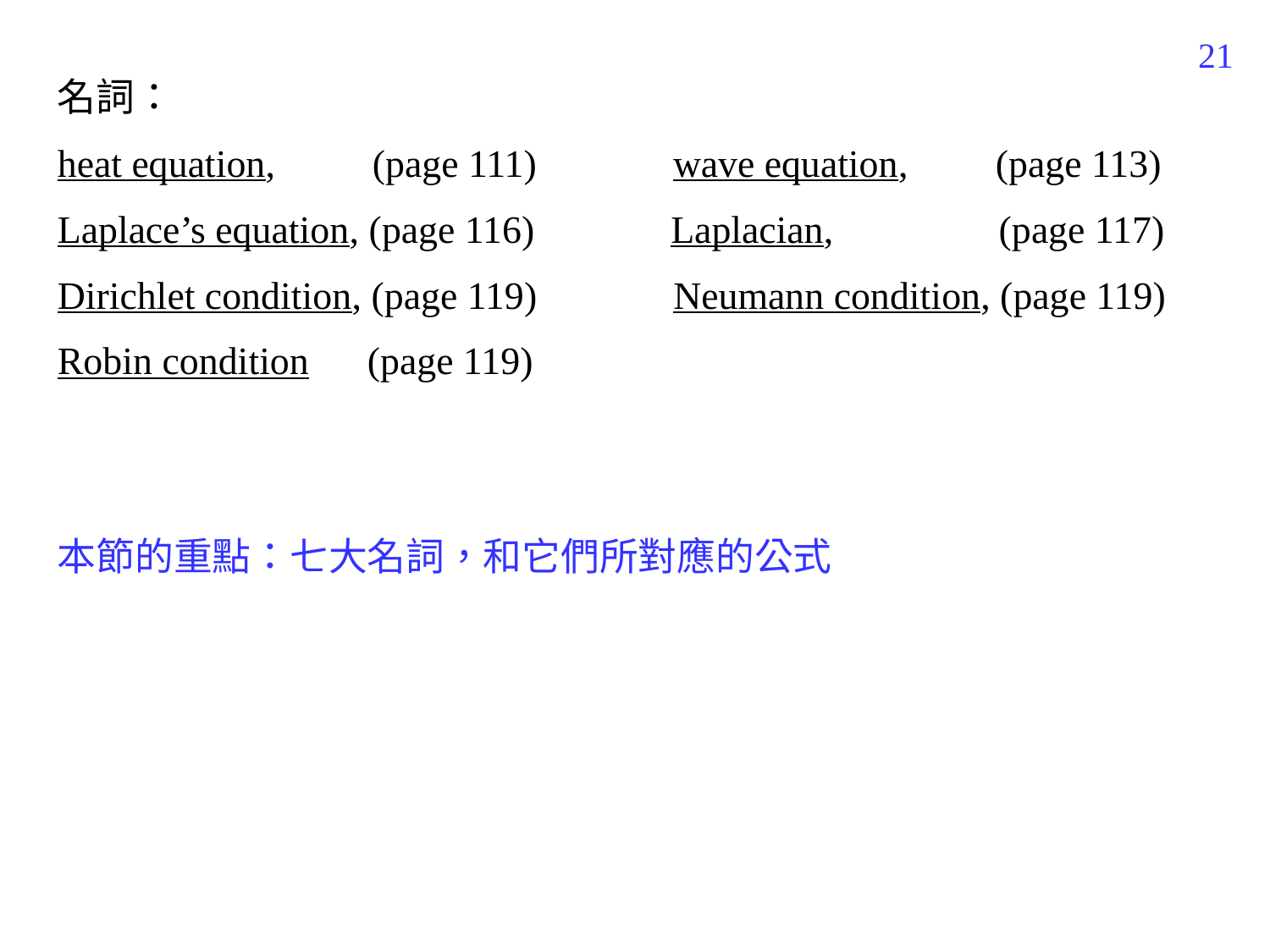

21
名詞：
heat equation,          (page 111)              wave equation,         (page 113)
Laplace’s equation, (page 116)              Laplacian,                 (page 117)
Dirichlet condition, (page 119)              Neumann condition, (page 119)
Robin condition      (page 119)
本節的重點：七大名詞，和它們所對應的公式